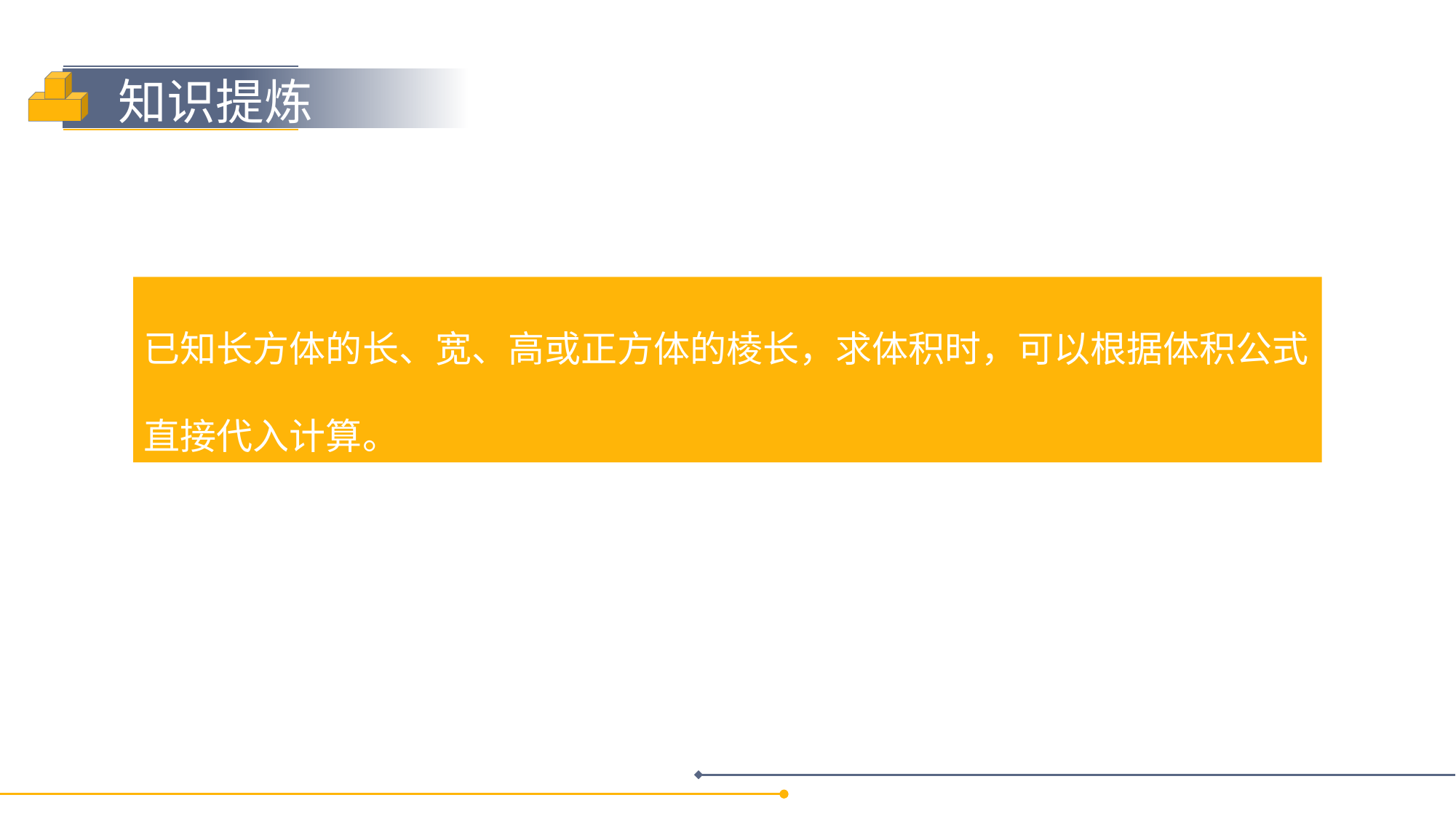

已知长方体的长、宽、高或正方体的棱长，求体积时，可以根据体积公式直接代入计算。